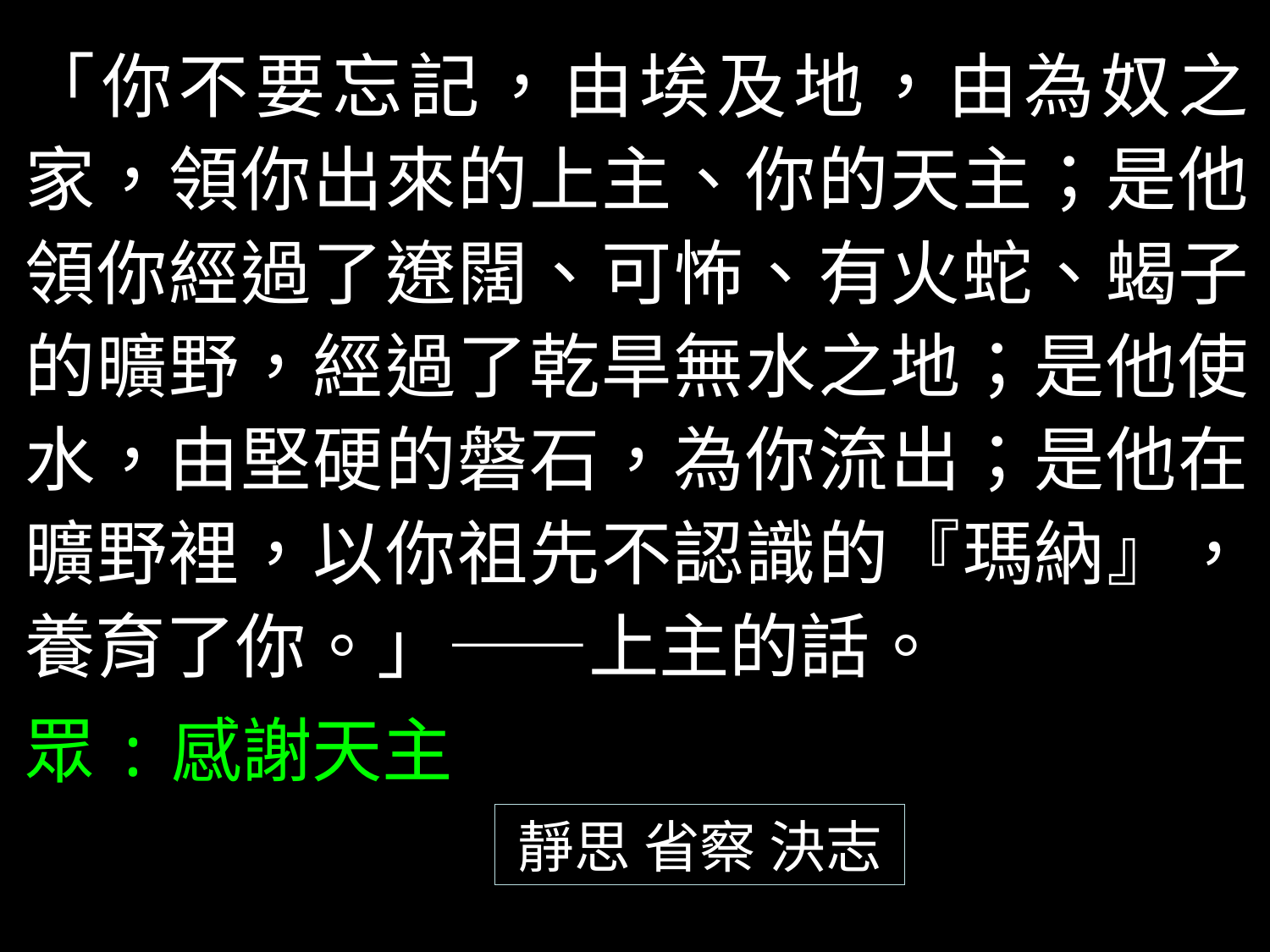

「你不要忘記，由埃及地，由為奴之家，領你出來的上主、你的天主；是他領你經過了遼闊、可怖、有火蛇、蝎子的曠野，經過了乾旱無水之地；是他使水，由堅硬的磐石，為你流出；是他在曠野裡，以你祖先不認識的『瑪納』，養育了你。」——上主的話。
眾:感謝天主
靜思 省察 決志